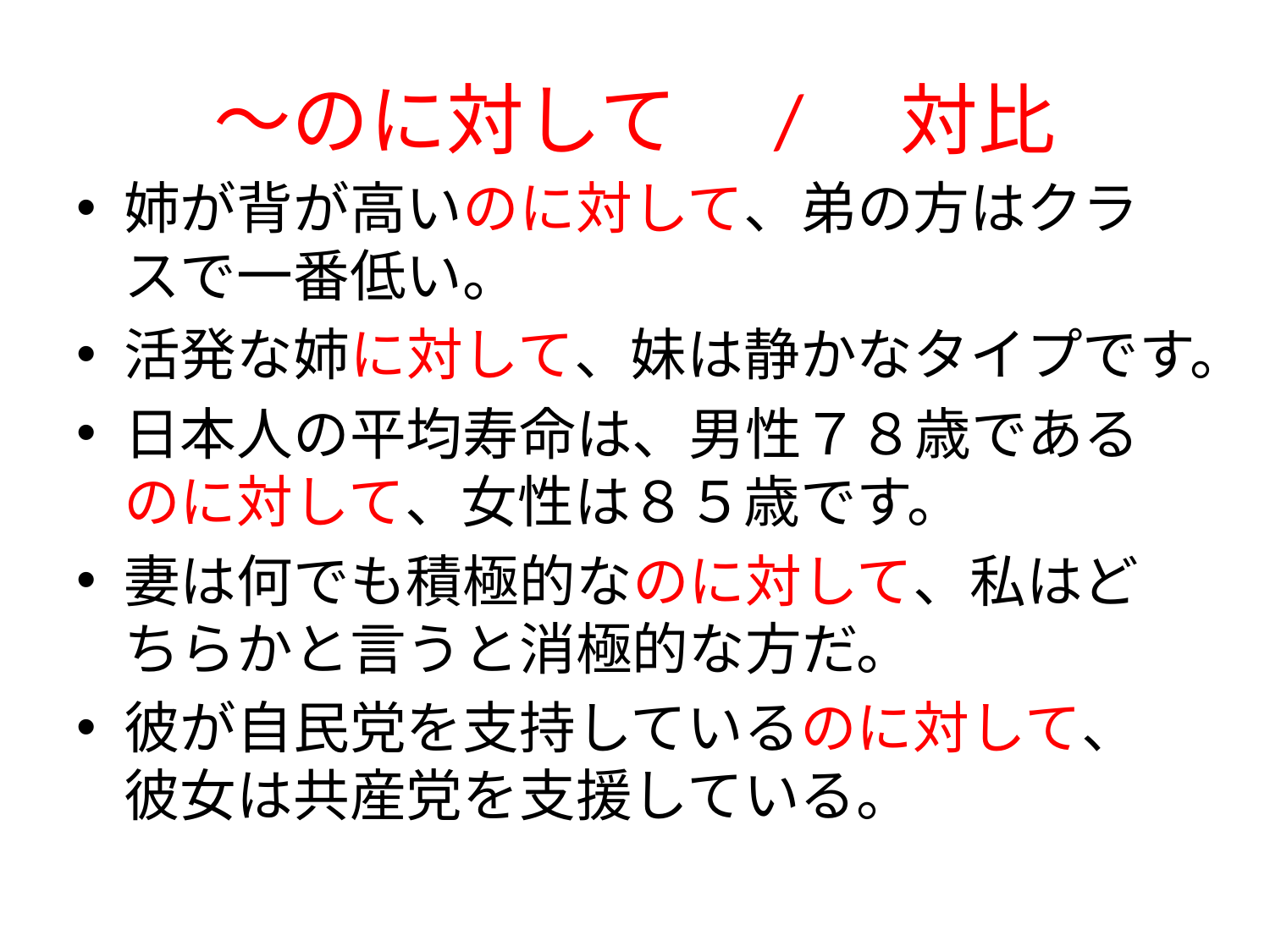

# ～のに対して　/　対比
姉が背が高いのに対して、弟の方はクラスで一番低い。
活発な姉に対して、妹は静かなタイプです。
日本人の平均寿命は、男性７８歳であるのに対して、女性は８５歳です。
妻は何でも積極的なのに対して、私はどちらかと言うと消極的な方だ。
彼が自民党を支持しているのに対して、彼女は共産党を支援している。